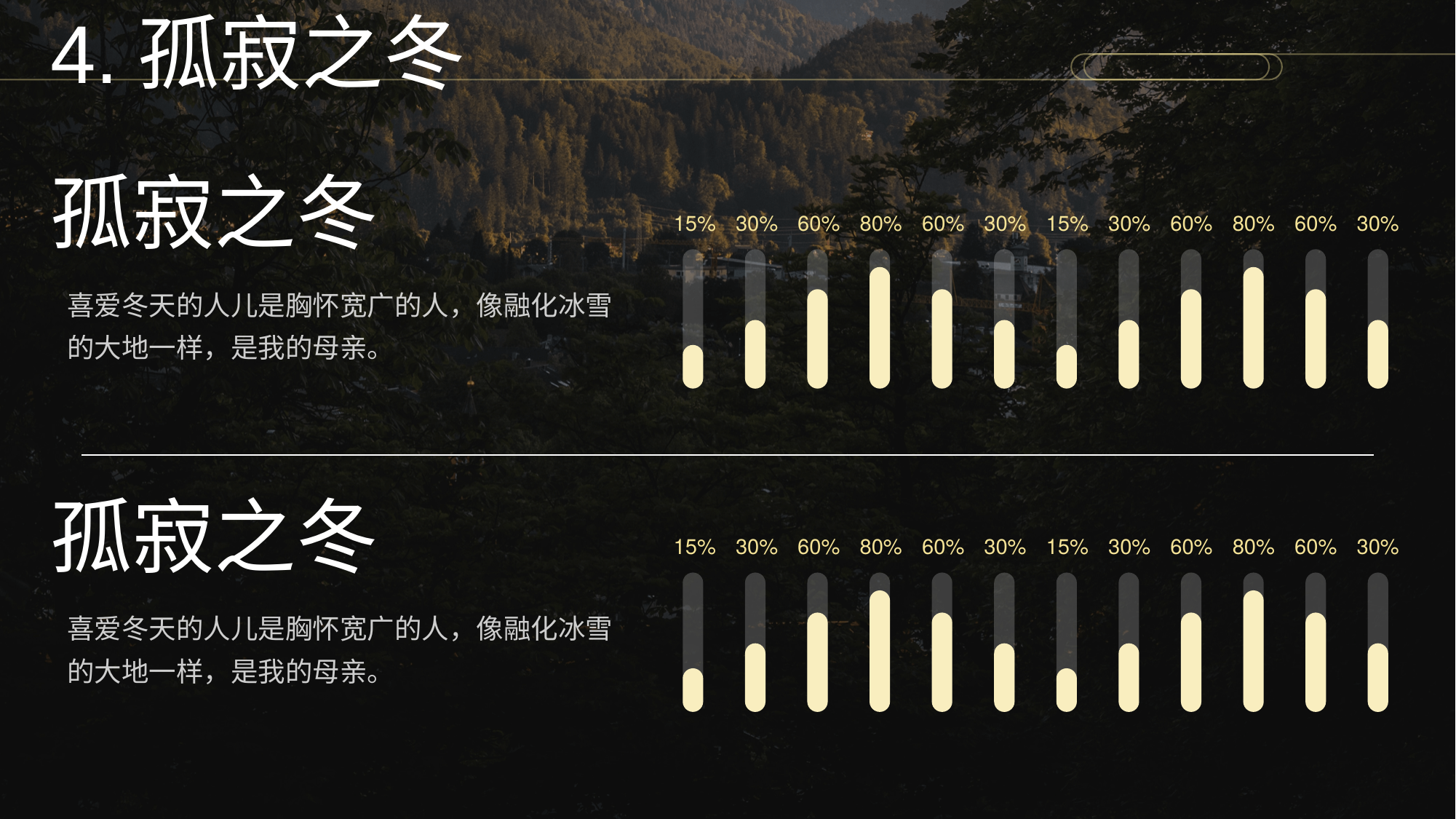

4.孤寂之冬
孤寂之冬
15%
30%
60%
80%
60%
30%
15%
30%
60%
80%
60%
30%
喜爱冬天的人儿是胸怀宽广的人，像融化冰雪的大地一样，是我的母亲。

孤寂之冬
15%
30%
60%
80%
60%
30%
15%
30%
60%
80%
60%
30%
喜爱冬天的人儿是胸怀宽广的人，像融化冰雪的大地一样，是我的母亲。